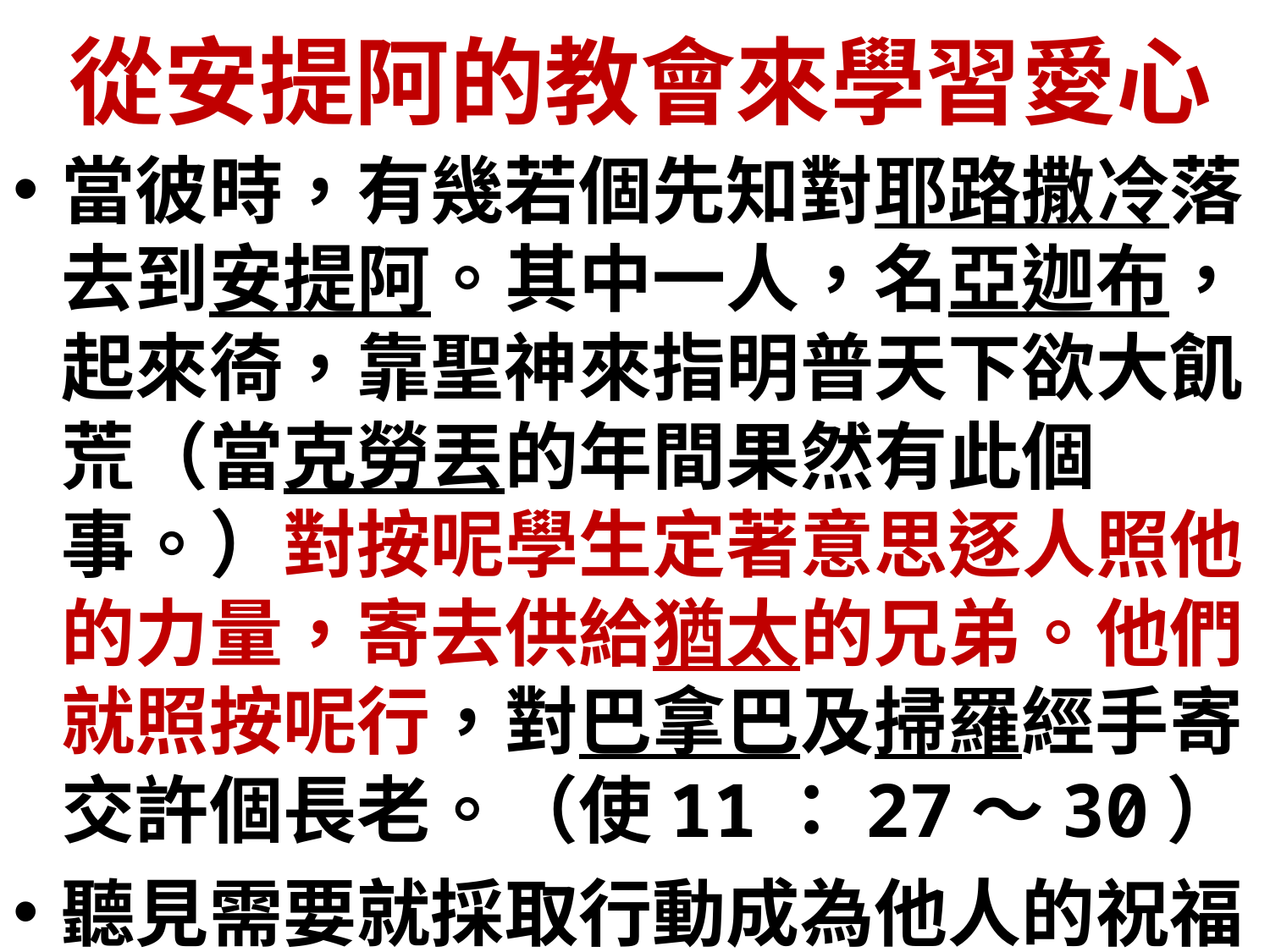

# 從安提阿的教會來學習愛心
當彼時，有幾若個先知對耶路撒冷落去到安提阿。其中一人，名亞迦布，起來徛，靠聖神來指明普天下欲大飢荒（當克勞丟的年間果然有此個事。）對按呢學生定著意思逐人照他的力量，寄去供給猶太的兄弟。他們就照按呢行，對巴拿巴及掃羅經手寄交許個長老。（使11：27～30）
聽見需要就採取行動成為他人的祝福